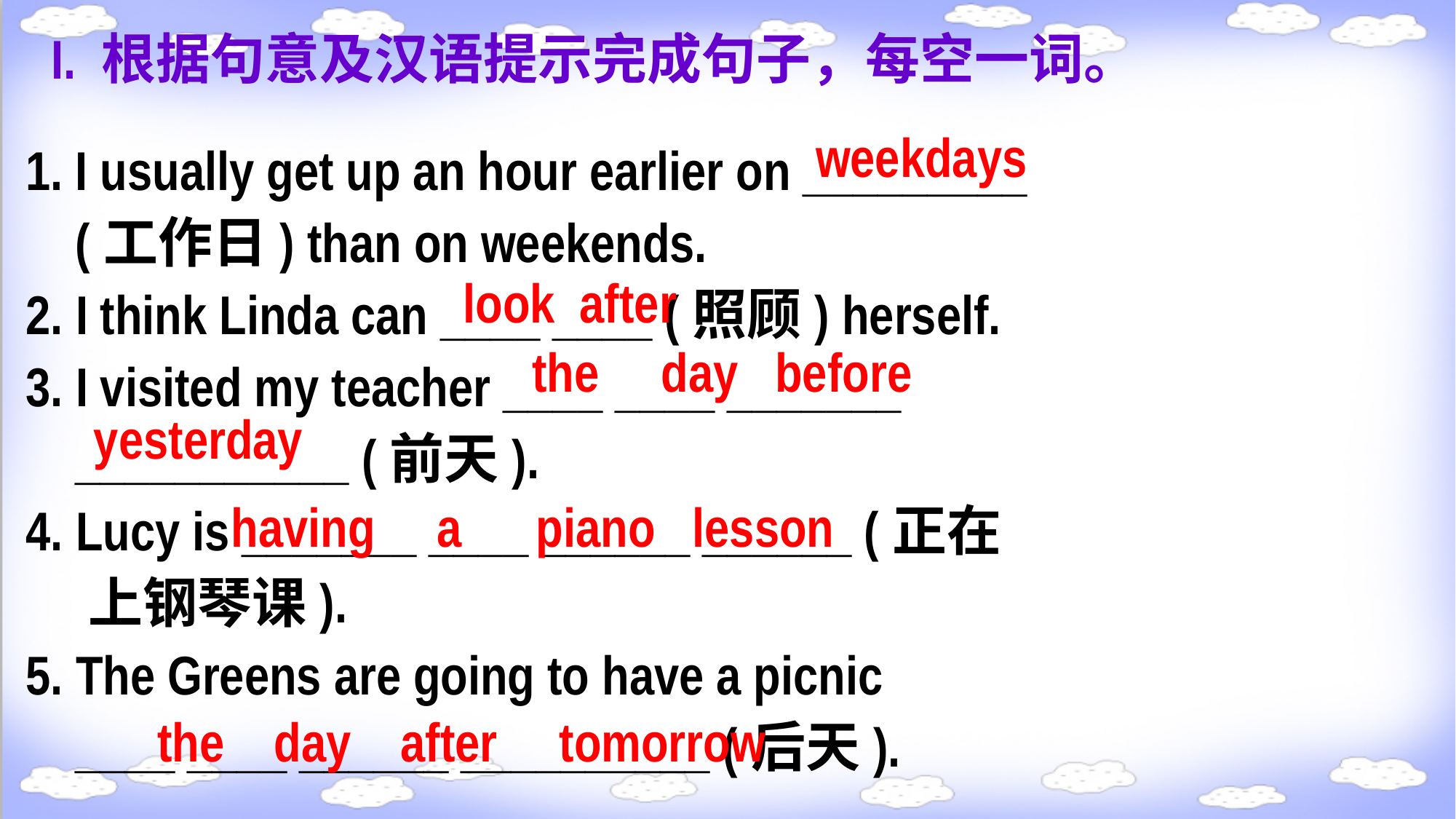

I. 根据句意及汉语提示完成句子，每空一词。
weekdays
1. I usually get up an hour earlier on _________
    (工作日) than on weekends.
2. I think Linda can ____ ____ (照顾) herself.
3. I visited my teacher ____ ____ _______
    ___________ (前天).
4. Lucy is _______ ____ ______ ______ (正在
    上钢琴课).
5. The Greens are going to have a picnic
    ____ ____ ______ __________ (后天).
look  after
the     day   before
yesterday
having     a      piano   lesson
 the    day    after     tomorrow